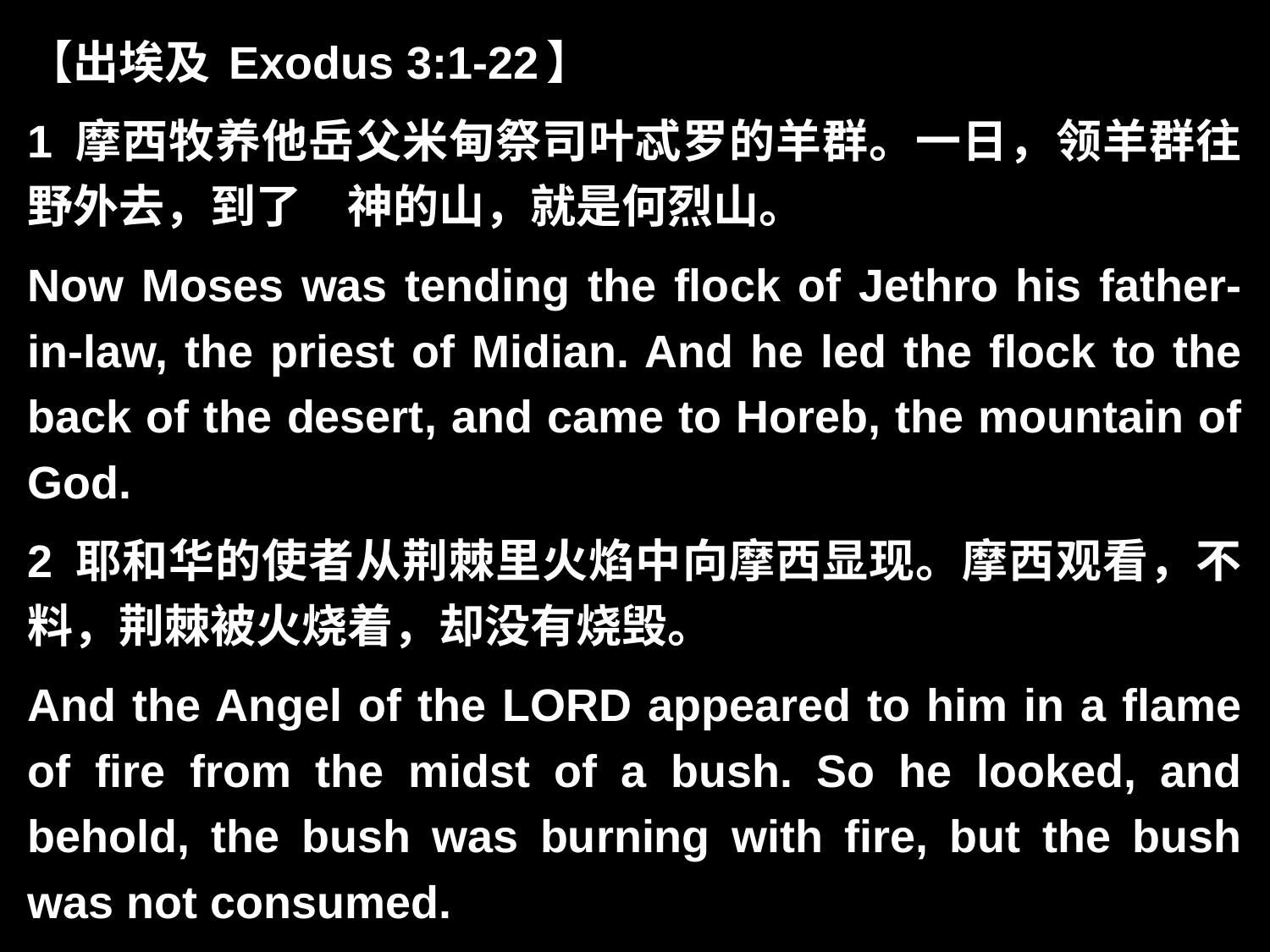

【出埃及 Exodus 3:1-22】
1 摩西牧养他岳父米甸祭司叶忒罗的羊群。一日，领羊群往野外去，到了　神的山，就是何烈山。
Now Moses was tending the flock of Jethro his father-in-law, the priest of Midian. And he led the flock to the back of the desert, and came to Horeb, the mountain of God.
2 耶和华的使者从荆棘里火焰中向摩西显现。摩西观看，不料，荆棘被火烧着，却没有烧毁。
And the Angel of the LORD appeared to him in a flame of fire from the midst of a bush. So he looked, and behold, the bush was burning with fire, but the bush was not consumed.